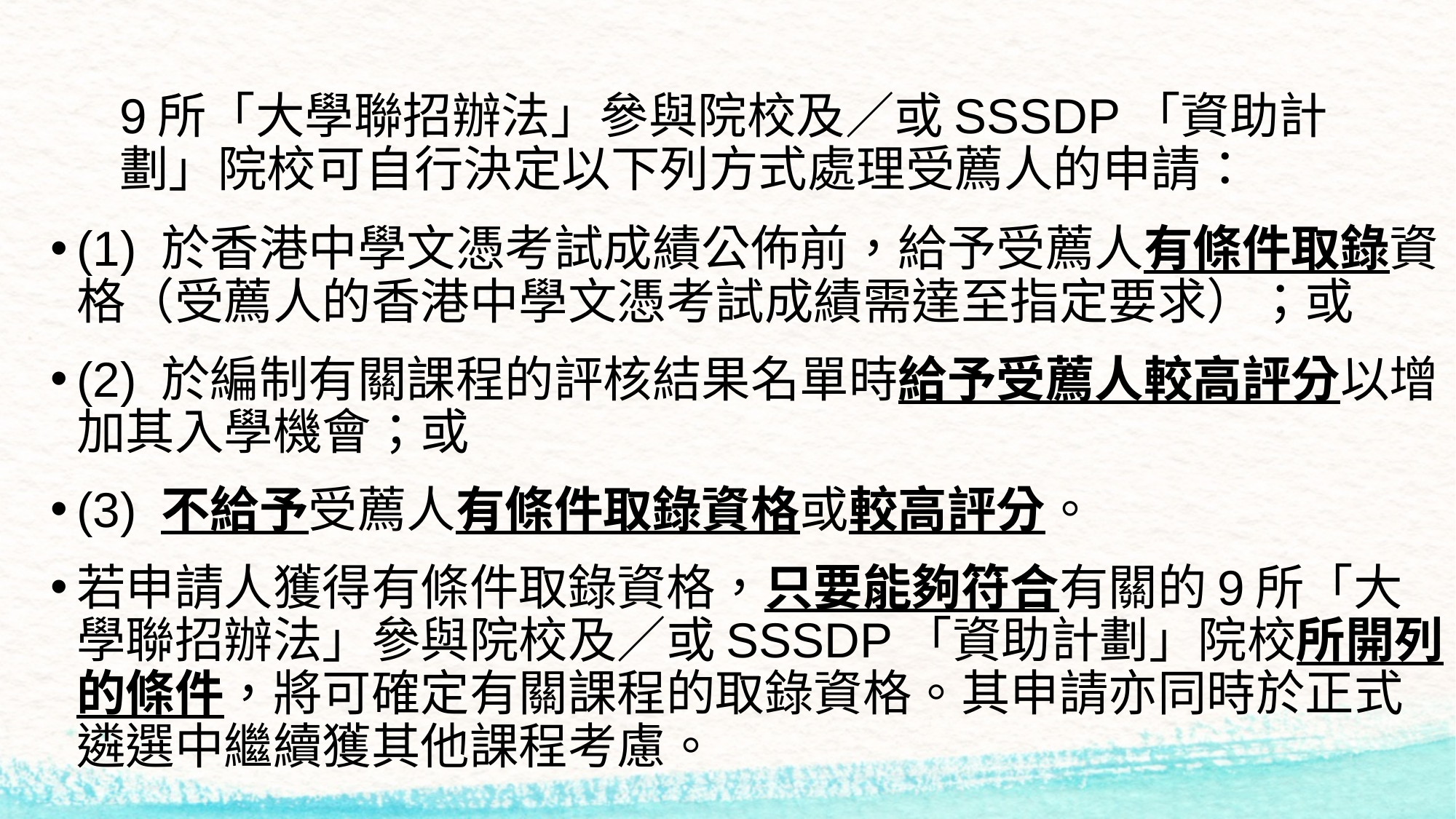

# 9所「大學聯招辦法」參與院校及／或SSSDP「資助計劃」院校可自行決定以下列方式處理受薦人的申請：
(1) 於香港中學文憑考試成績公佈前，給予受薦人有條件取錄資格（受薦人的香港中學文憑考試成績需達至指定要求）；或
(2) 於編制有關課程的評核結果名單時給予受薦人較高評分以增加其入學機會；或
(3) 不給予受薦人有條件取錄資格或較高評分。
若申請人獲得有條件取錄資格，只要能夠符合有關的9所「大學聯招辦法」參與院校及／或SSSDP「資助計劃」院校所開列的條件，將可確定有關課程的取錄資格。其申請亦同時於正式遴選中繼續獲其他課程考慮。